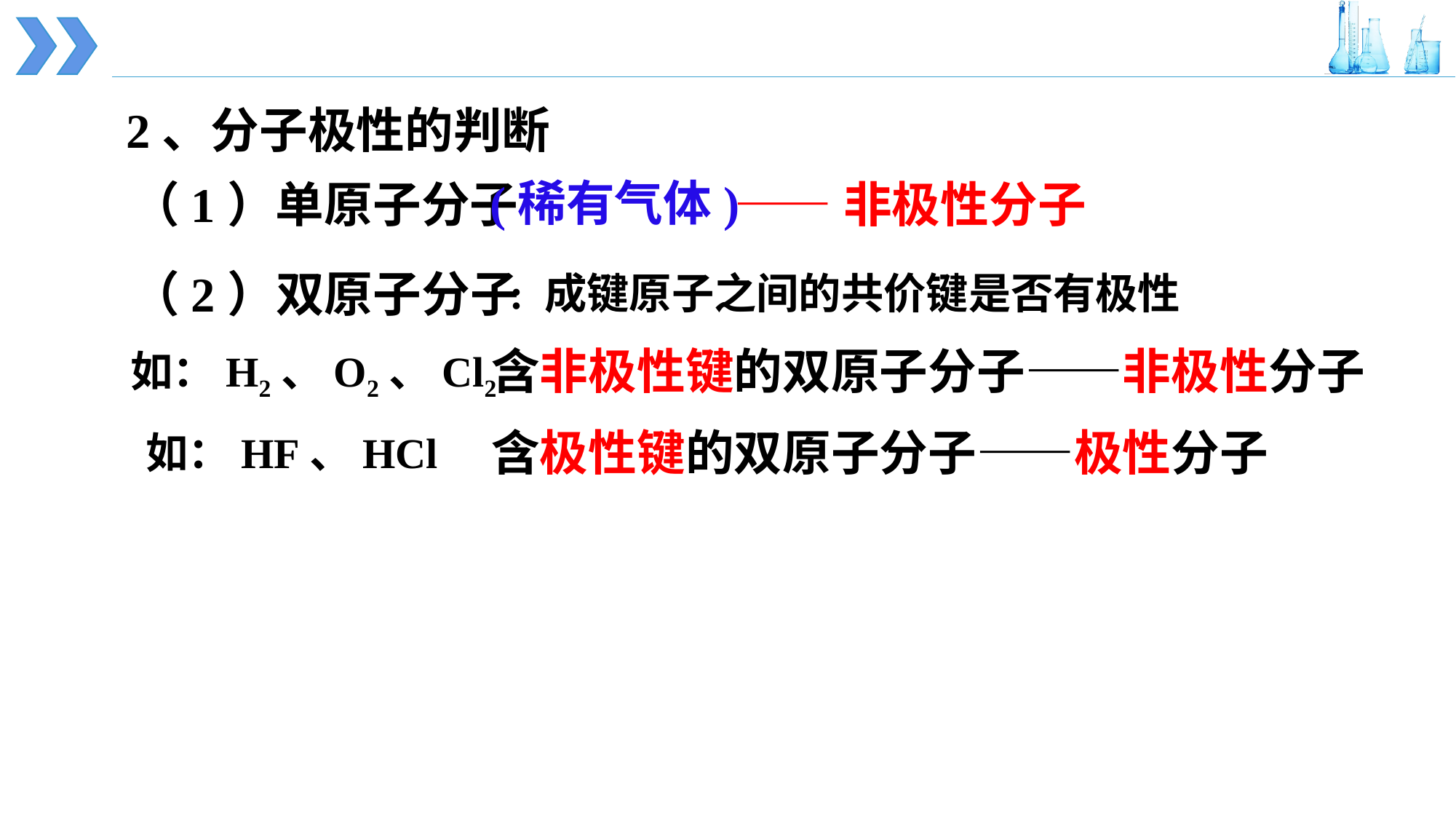

2、分子极性的判断
(稀有气体)
（1）单原子分子
——非极性分子
（2）双原子分子
: 成键原子之间的共价键是否有极性
含非极性键的双原子分子——非极性分子
如：H2、O2、Cl2
含极性键的双原子分子——极性分子
如：HF、HCl